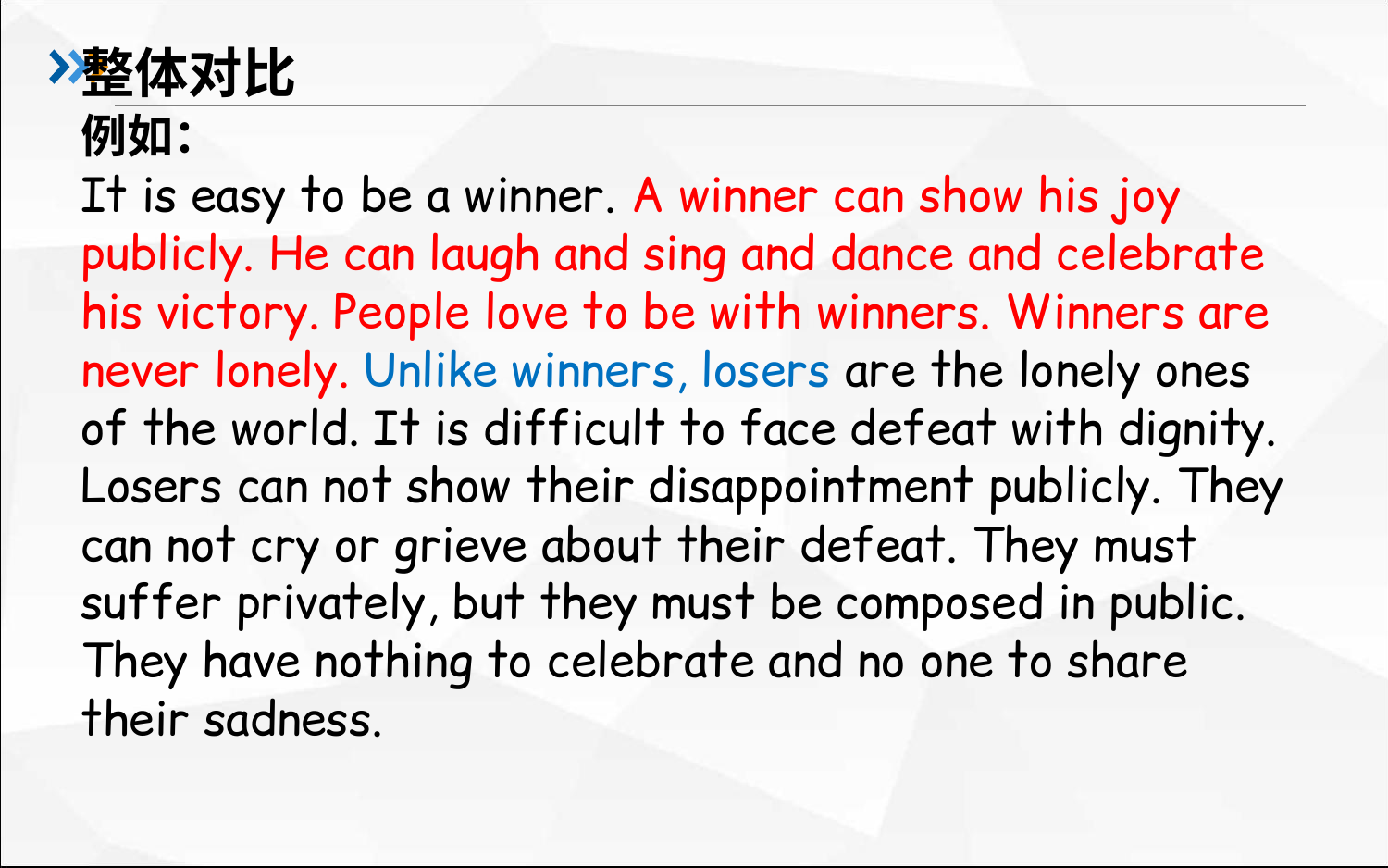

整体对比
例如：
It is easy to be a winner. A winner can show his joy publicly. He can laugh and sing and dance and celebrate his victory. People love to be with winners. Winners are never lonely. Unlike winners, losers are the lonely ones of the world. It is difficult to face defeat with dignity. Losers can not show their disappointment publicly. They can not cry or grieve about their defeat. They must suffer privately, but they must be composed in public. They have nothing to celebrate and no one to share their sadness.